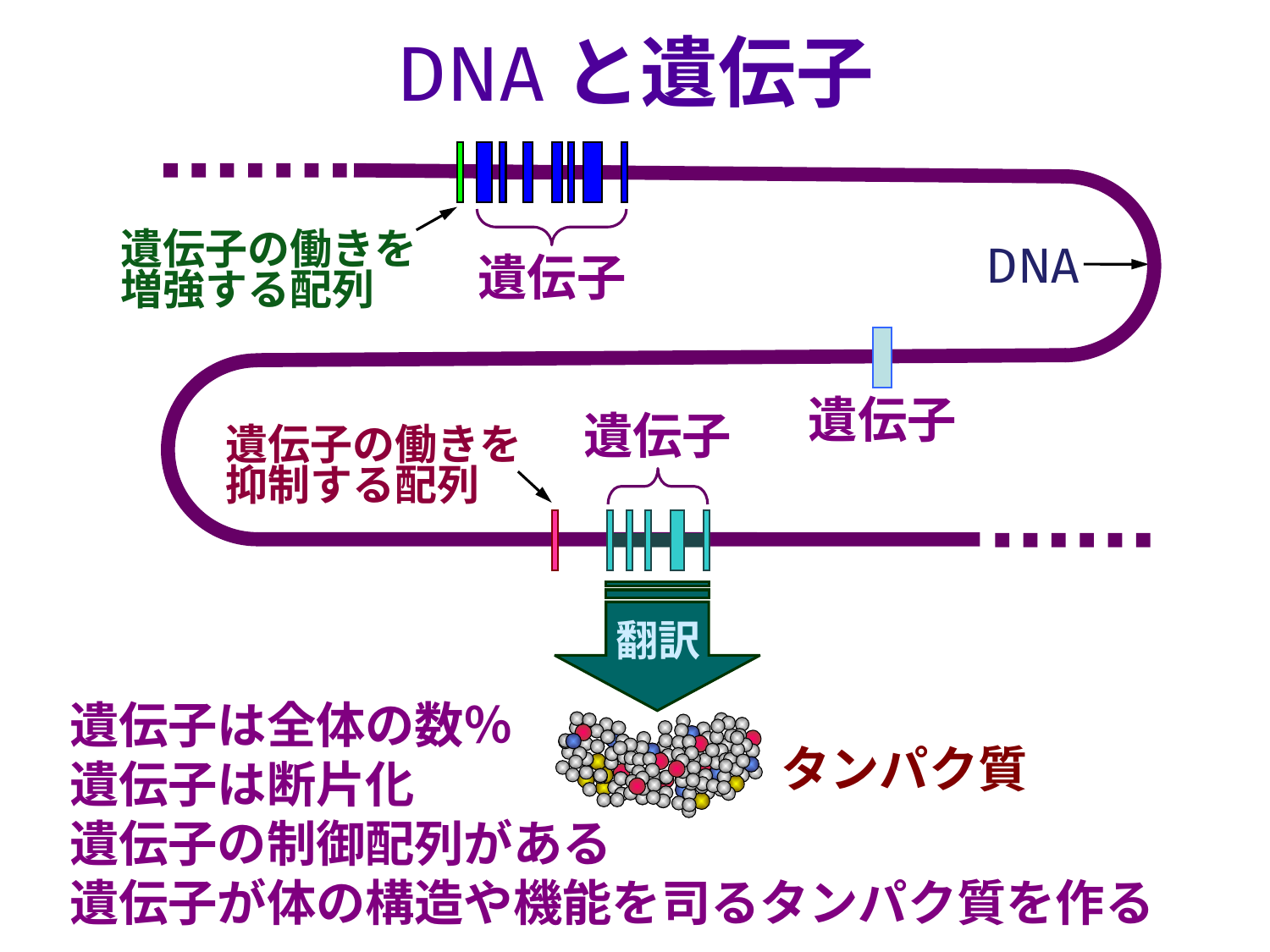

DNAと遺伝子

遺伝子の働きを
増強する配列
DNA
遺伝子

遺伝子
遺伝子
遺伝子の働きを
抑制する配列

翻訳
遺伝子は全体の数％
遺伝子は断片化
遺伝子の制御配列がある
遺伝子が体の構造や機能を司るタンパク質を作る

タンパク質